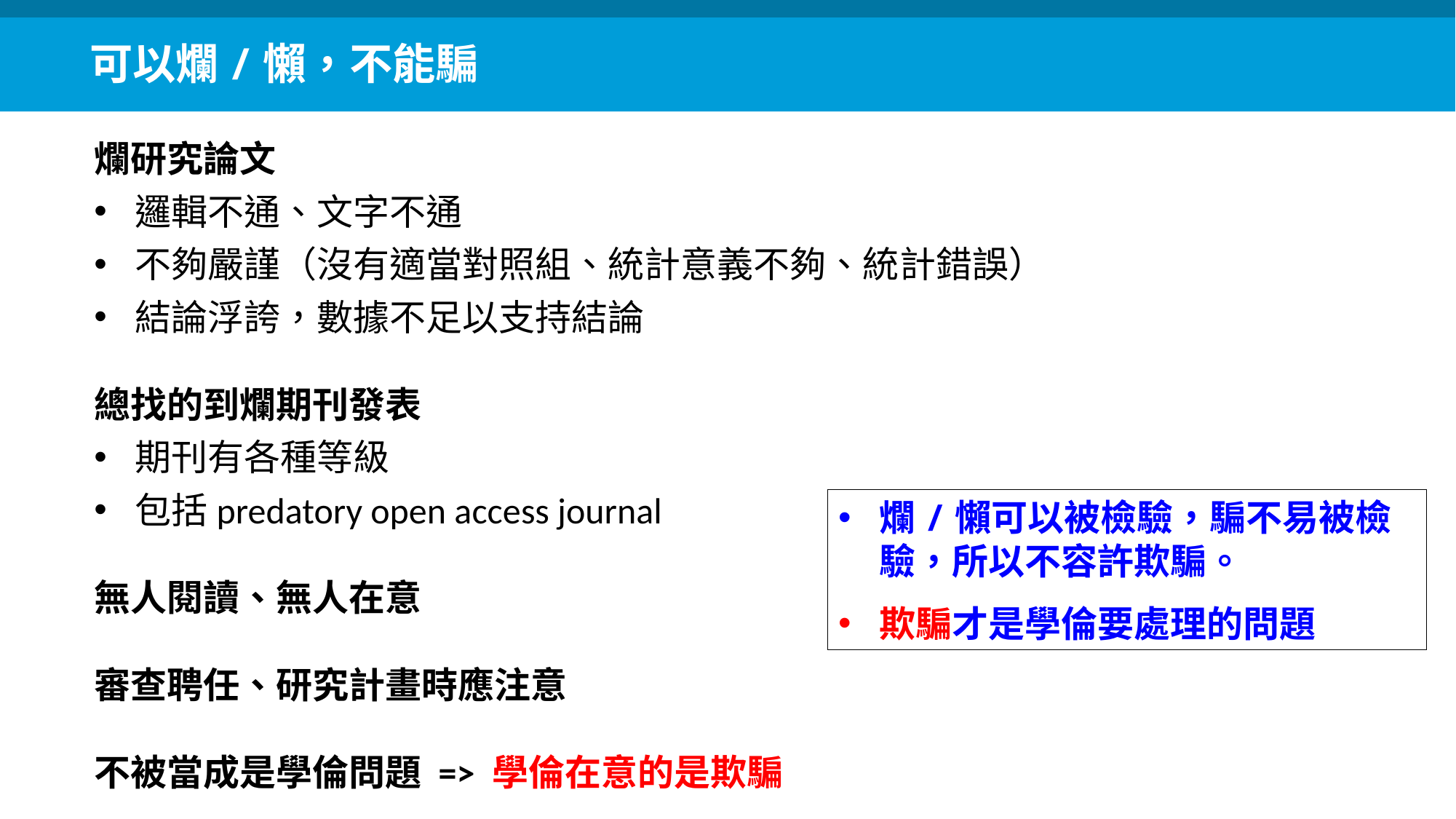

可以爛/懶，不能騙
爛研究論文
邏輯不通、文字不通
不夠嚴謹（沒有適當對照組、統計意義不夠、統計錯誤）
結論浮誇，數據不足以支持結論

總找的到爛期刊發表
期刊有各種等級
包括predatory open access journal

無人閱讀、無人在意

審查聘任、研究計畫時應注意

不被當成是學倫問題 => 學倫在意的是欺騙
爛/懶可以被檢驗，騙不易被檢驗，所以不容許欺騙。
欺騙才是學倫要處理的問題